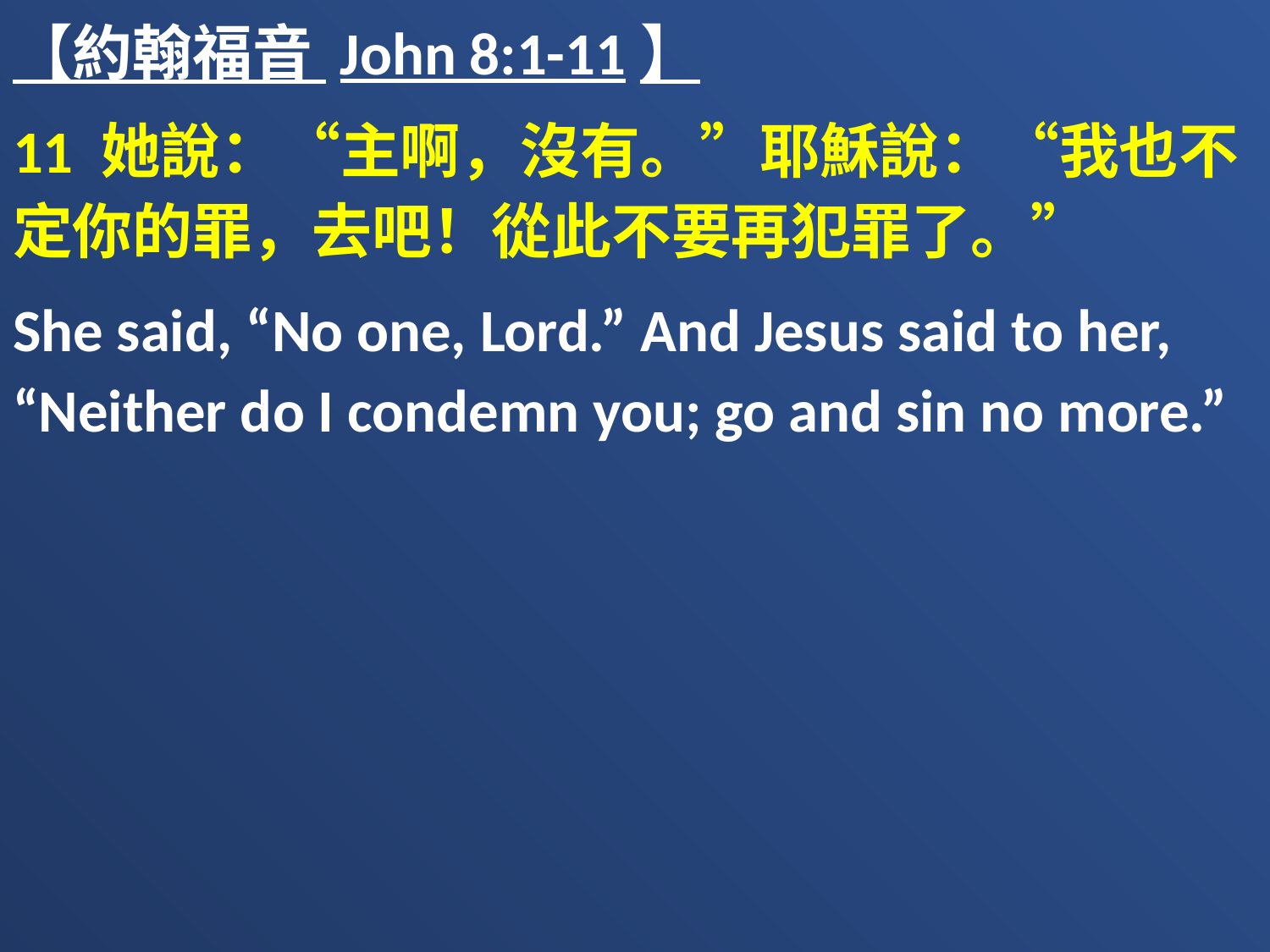

【約翰福音 John 8:1-11】
11 她說：“主啊，沒有。”耶穌說：“我也不定你的罪，去吧！從此不要再犯罪了。”
She said, “No one, Lord.” And Jesus said to her, “Neither do I condemn you; go and sin no more.”